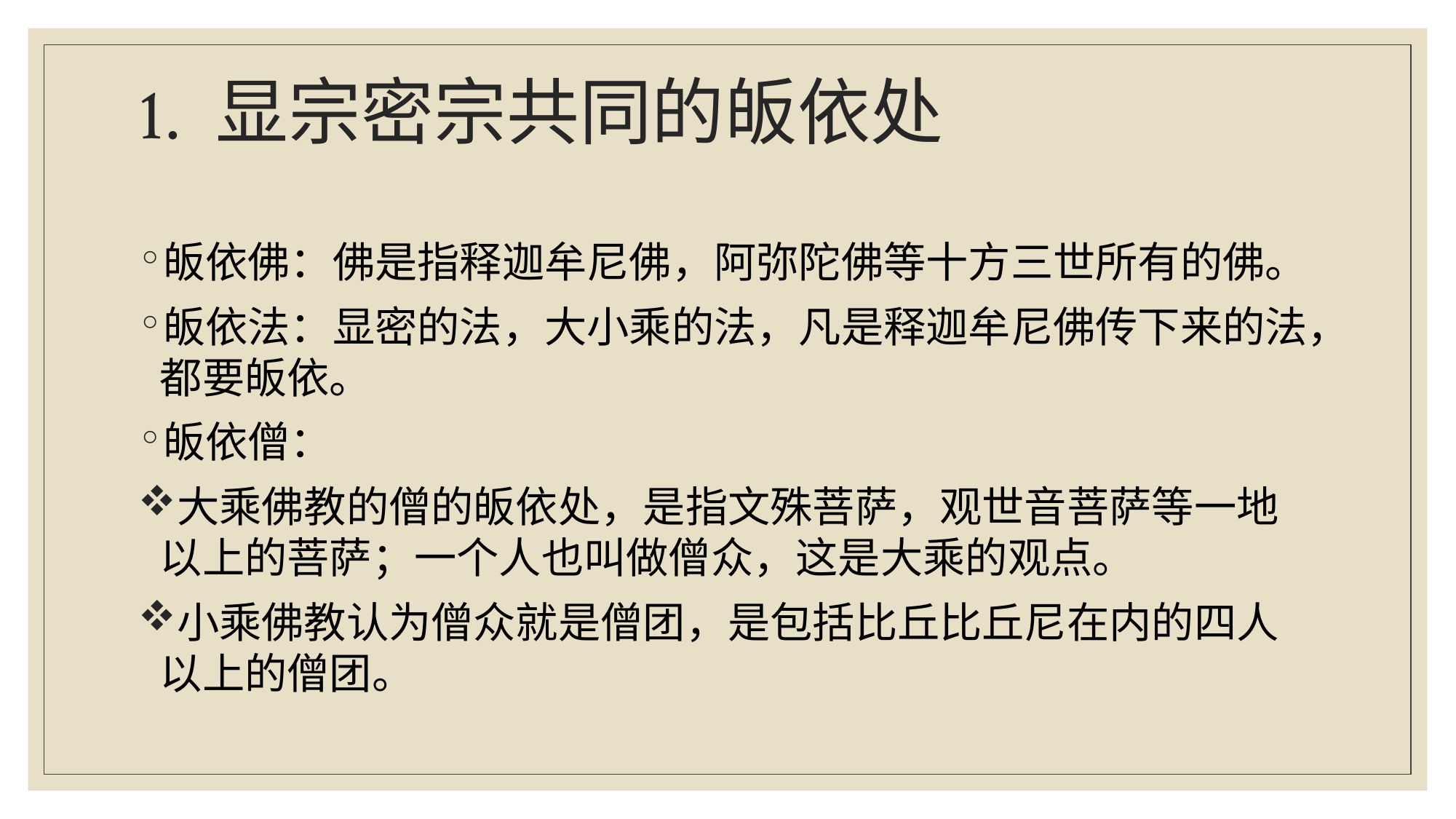

# 1. 显宗密宗共同的皈依处
皈依佛：佛是指释迦牟尼佛，阿弥陀佛等十方三世所有的佛。
皈依法：显密的法，大小乘的法，凡是释迦牟尼佛传下来的法，都要皈依。
皈依僧：
大乘佛教的僧的皈依处，是指文殊菩萨，观世音菩萨等一地以上的菩萨；一个人也叫做僧众，这是大乘的观点。
小乘佛教认为僧众就是僧团，是包括比丘比丘尼在内的四人以上的僧团。